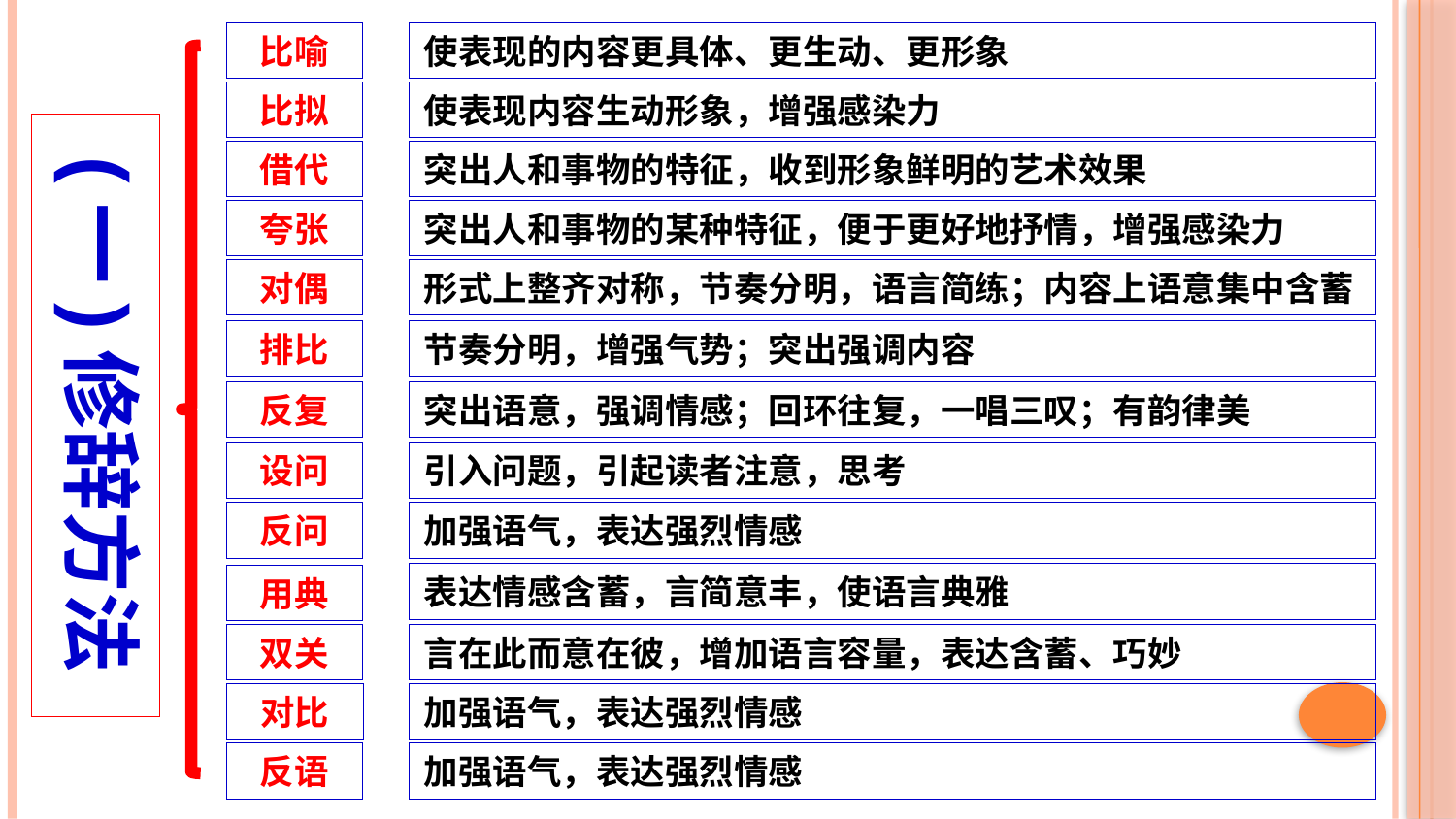

比喻
使表现的内容更具体、更生动、更形象

比拟
使表现内容生动形象，增强感染力
(一)修辞方法
借代
突出人和事物的特征，收到形象鲜明的艺术效果
夸张
突出人和事物的某种特征，便于更好地抒情，增强感染力
对偶
形式上整齐对称，节奏分明，语言简练；内容上语意集中含蓄
排比
节奏分明，增强气势；突出强调内容
反复
突出语意，强调情感；回环往复，一唱三叹；有韵律美
设问
引入问题，引起读者注意，思考
反问
加强语气，表达强烈情感
表达情感含蓄，言简意丰，使语言典雅
用典
双关
言在此而意在彼，增加语言容量，表达含蓄、巧妙
对比
加强语气，表达强烈情感
反语
加强语气，表达强烈情感